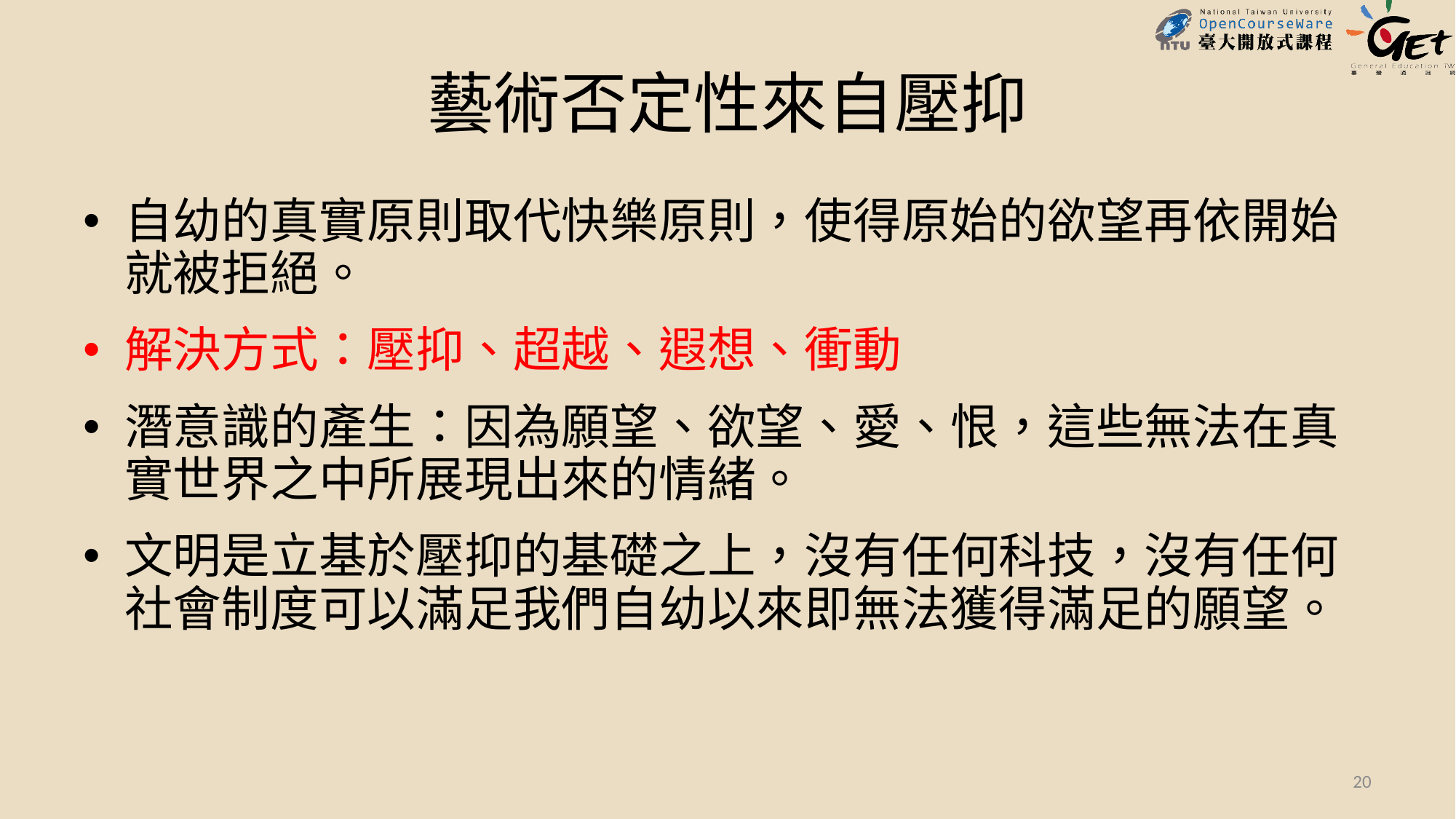

# 藝術否定性來自壓抑
自幼的真實原則取代快樂原則，使得原始的欲望再依開始就被拒絕。
解決方式：壓抑、超越、遐想、衝動
潛意識的產生：因為願望、欲望、愛、恨，這些無法在真實世界之中所展現出來的情緒。
文明是立基於壓抑的基礎之上，沒有任何科技，沒有任何社會制度可以滿足我們自幼以來即無法獲得滿足的願望。
20